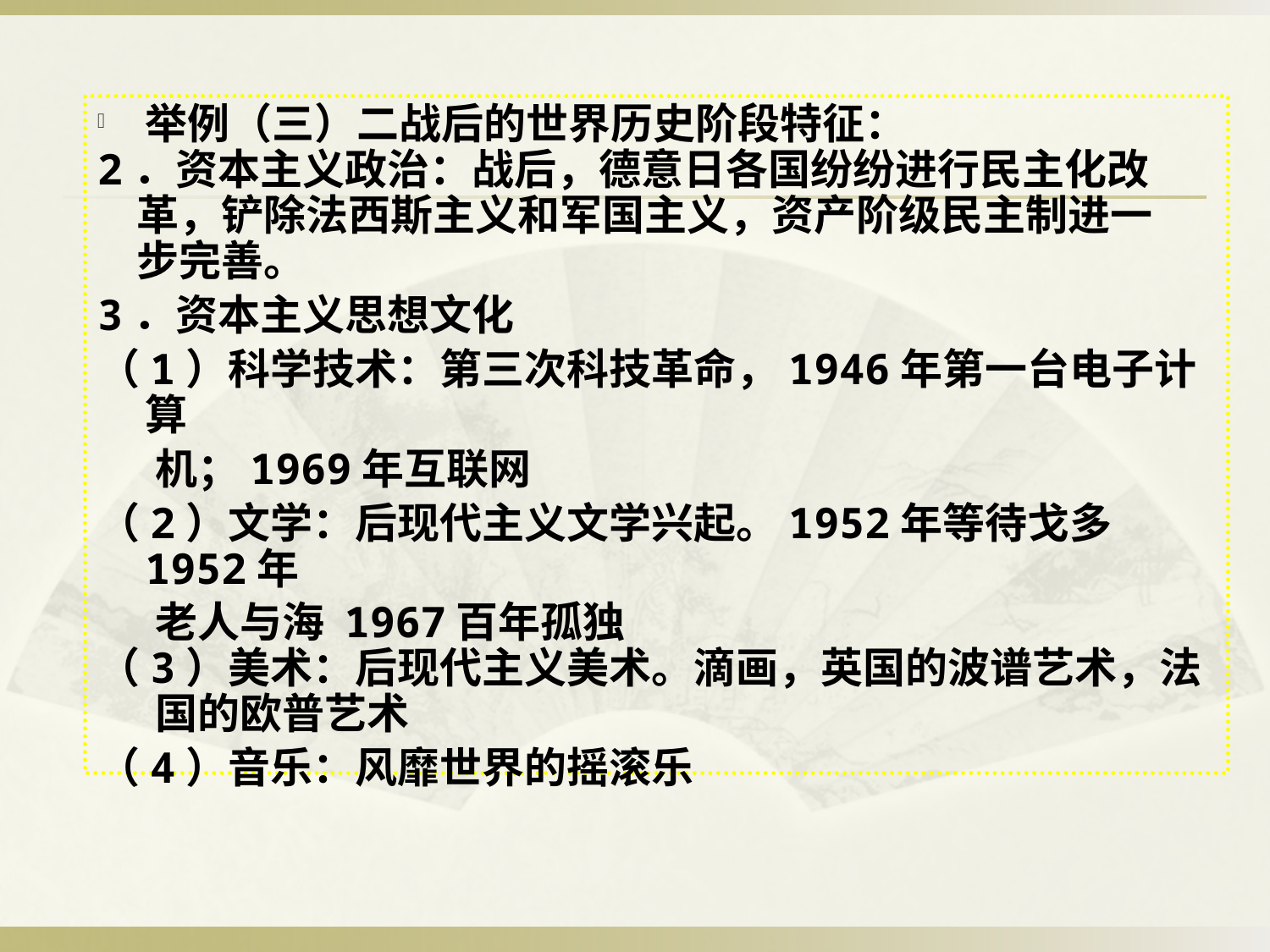

举例（三）二战后的世界历史阶段特征：
2．资本主义政治：战后，德意日各国纷纷进行民主化改
   革，铲除法西斯主义和军国主义，资产阶级民主制进一
   步完善。
3．资本主义思想文化
（1）科学技术：第三次科技革命，1946年第一台电子计算
     机；1969年互联网
（2）文学：后现代主义文学兴起。1952年等待戈多 1952年
     老人与海 1967百年孤独
（3）美术：后现代主义美术。滴画，英国的波谱艺术，法
     国的欧普艺术
（4）音乐：风靡世界的摇滚乐